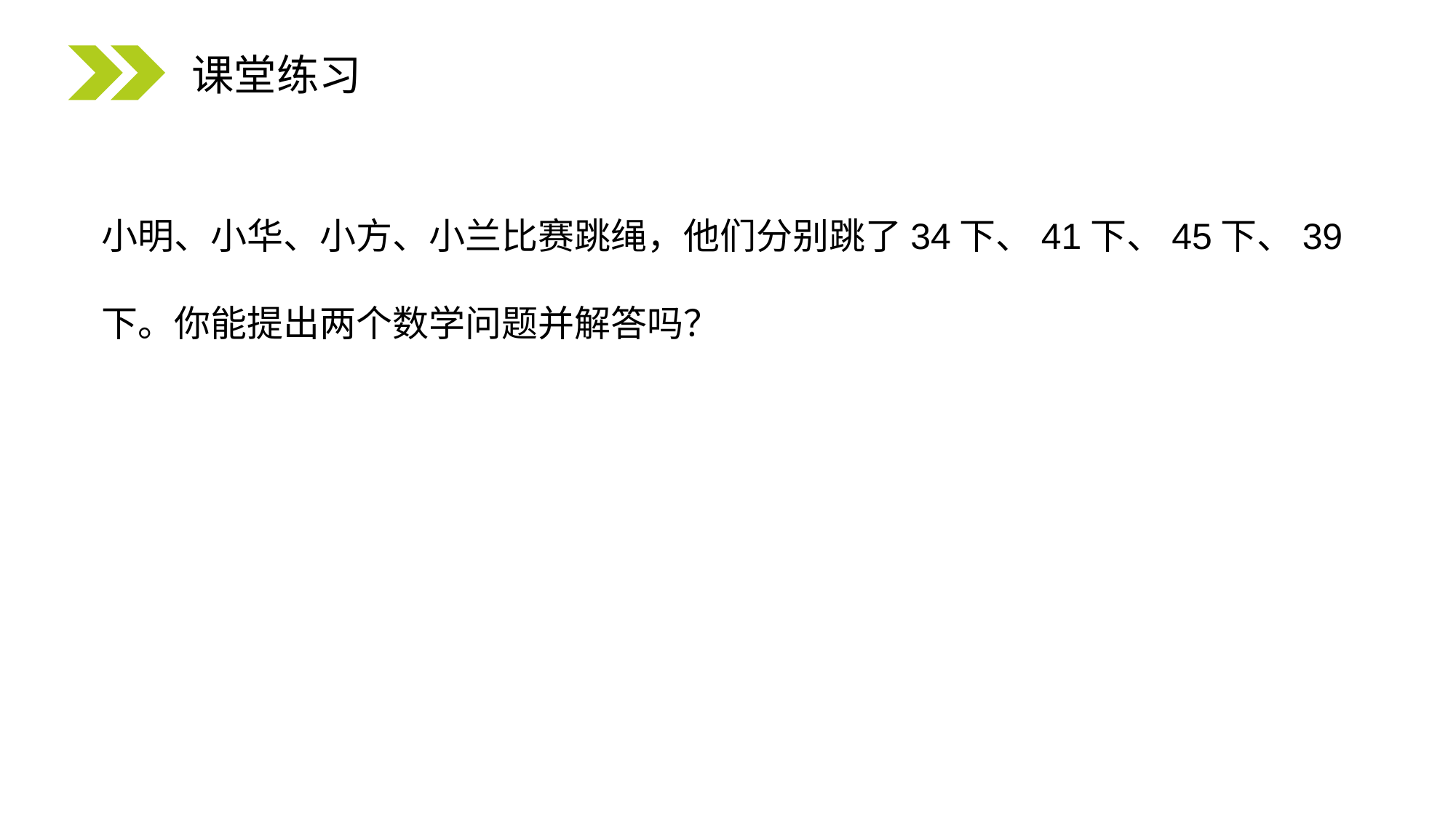

课堂练习
小明、小华、小方、小兰比赛跳绳，他们分别跳了34下、41下、45下、39下。你能提出两个数学问题并解答吗？